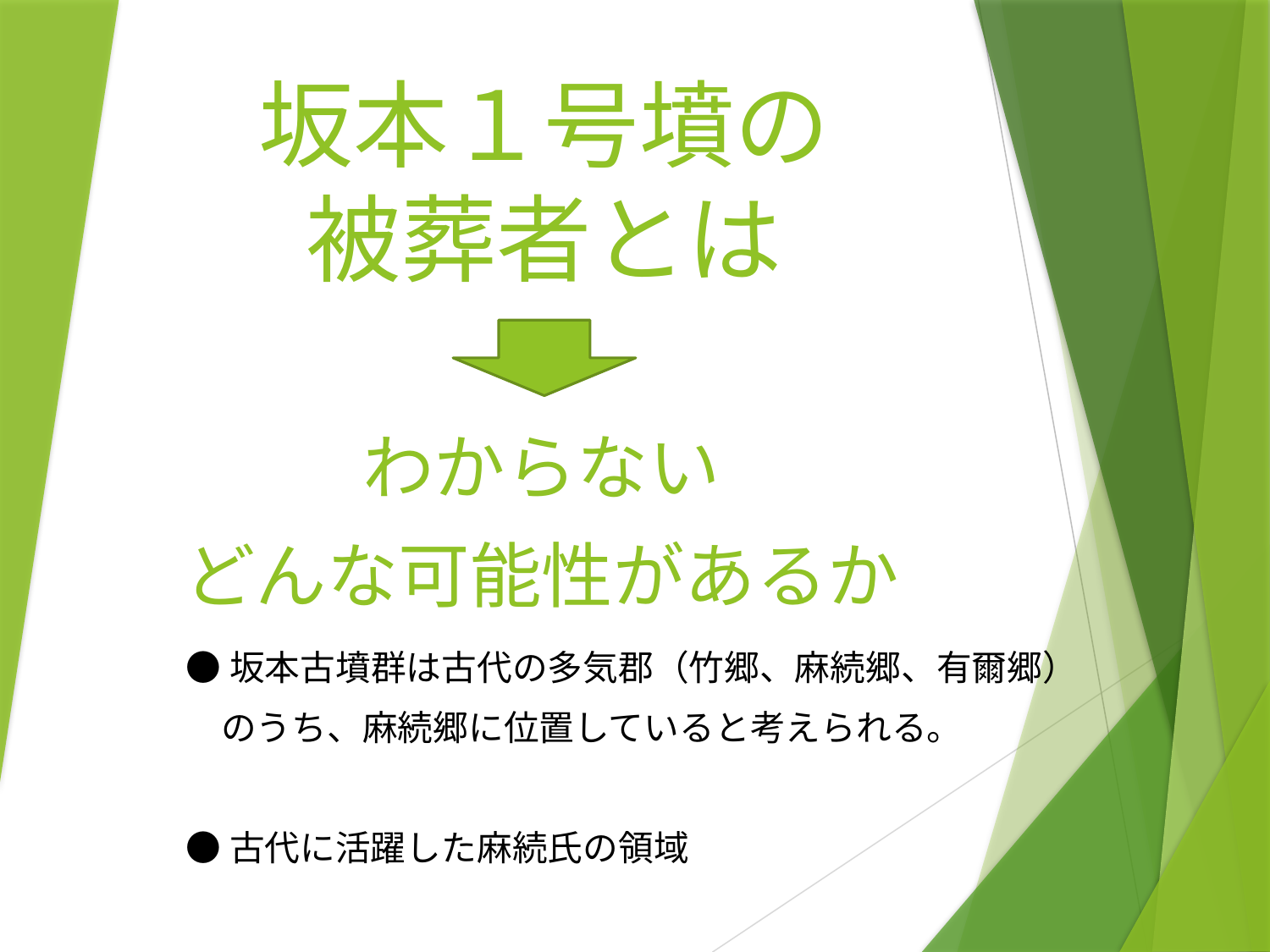

# 坂本１号墳の 被葬者とは

わからない
どんな可能性があるか
●坂本古墳群は古代の多気郡（竹郷、麻続郷、有爾郷）
　のうち、麻続郷に位置していると考えられる。

●古代に活躍した麻続氏の領域